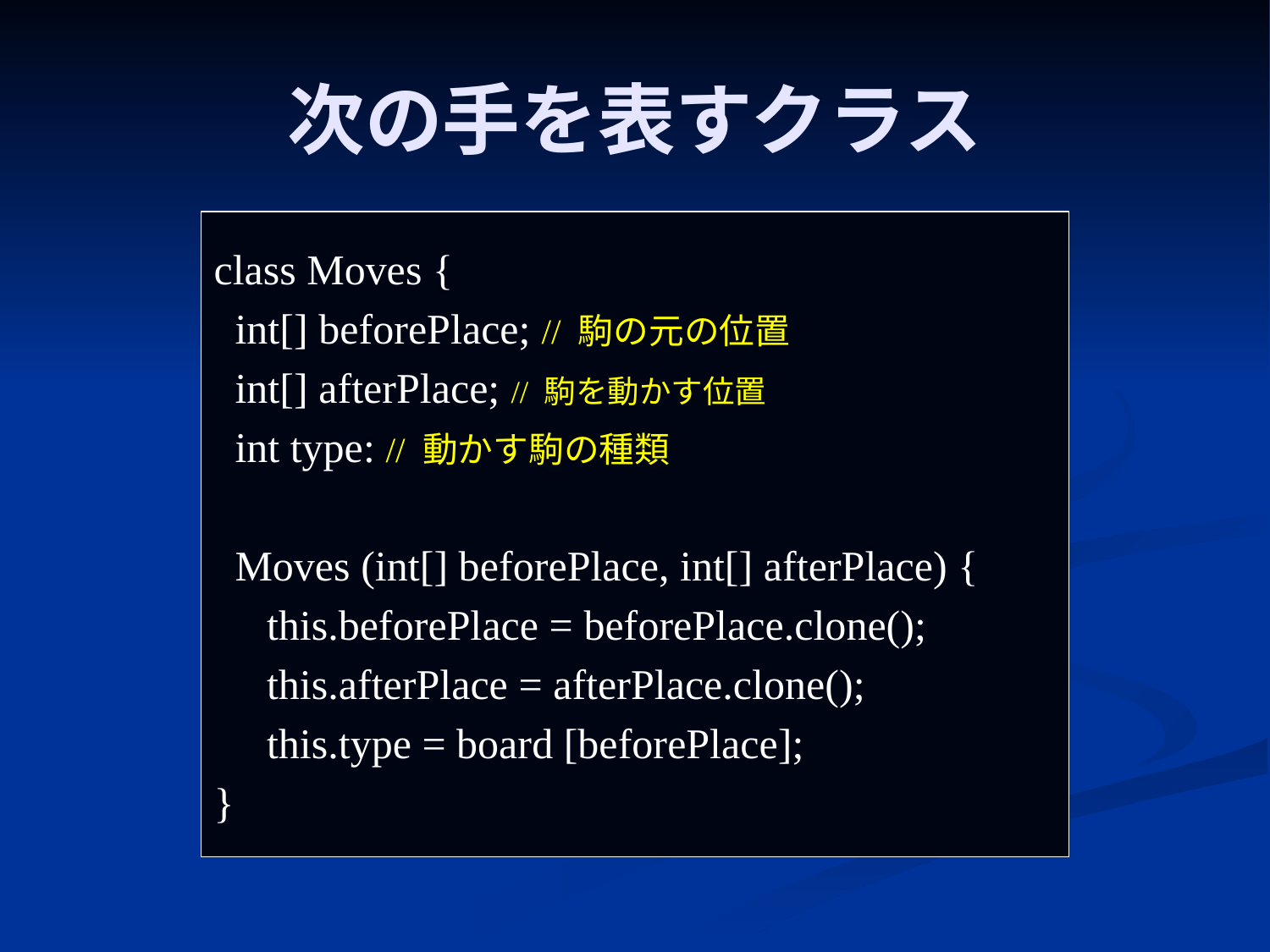

# 次の手を表すクラス
class Moves {
  int[] beforePlace; // 駒の元の位置
  int[] afterPlace; // 駒を動かす位置
  int type: // 動かす駒の種類

  Moves (int[] beforePlace, int[] afterPlace) {
     this.beforePlace = beforePlace.clone();
     this.afterPlace = afterPlace.clone();
     this.type = board [beforePlace];
}